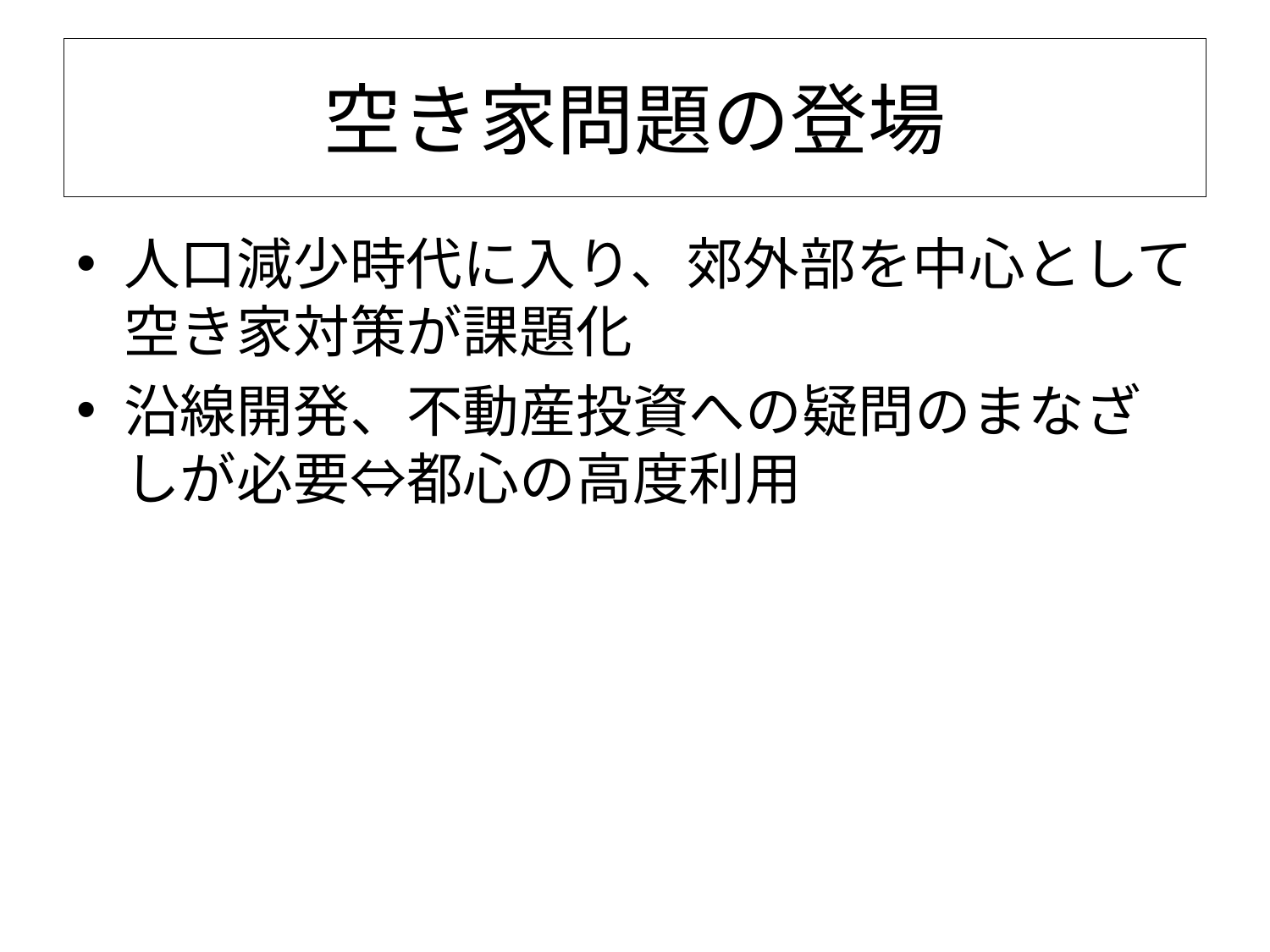

# 空き家問題の登場
人口減少時代に入り、郊外部を中心として空き家対策が課題化
沿線開発、不動産投資への疑問のまなざしが必要⇔都心の高度利用